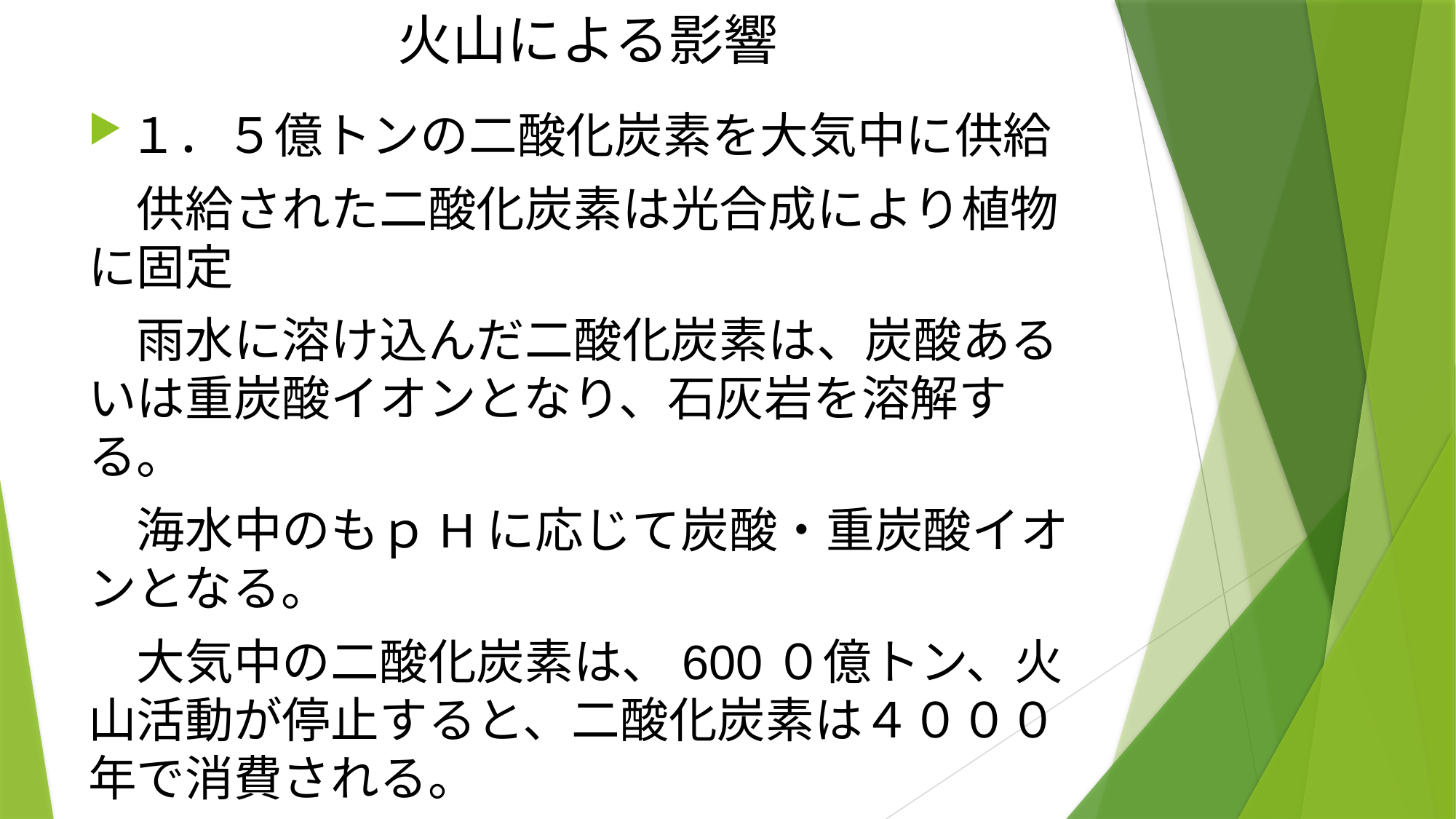

# 火山による影響
１．５億トンの二酸化炭素を大気中に供給
　供給された二酸化炭素は光合成により植物に固定
　雨水に溶け込んだ二酸化炭素は、炭酸あるいは重炭酸イオンとなり、石灰岩を溶解する。
　海水中のもｐHに応じて炭酸・重炭酸イオンとなる。
　大気中の二酸化炭素は、600０億トン、火山活動が停止すると、二酸化炭素は４０００年で消費される。